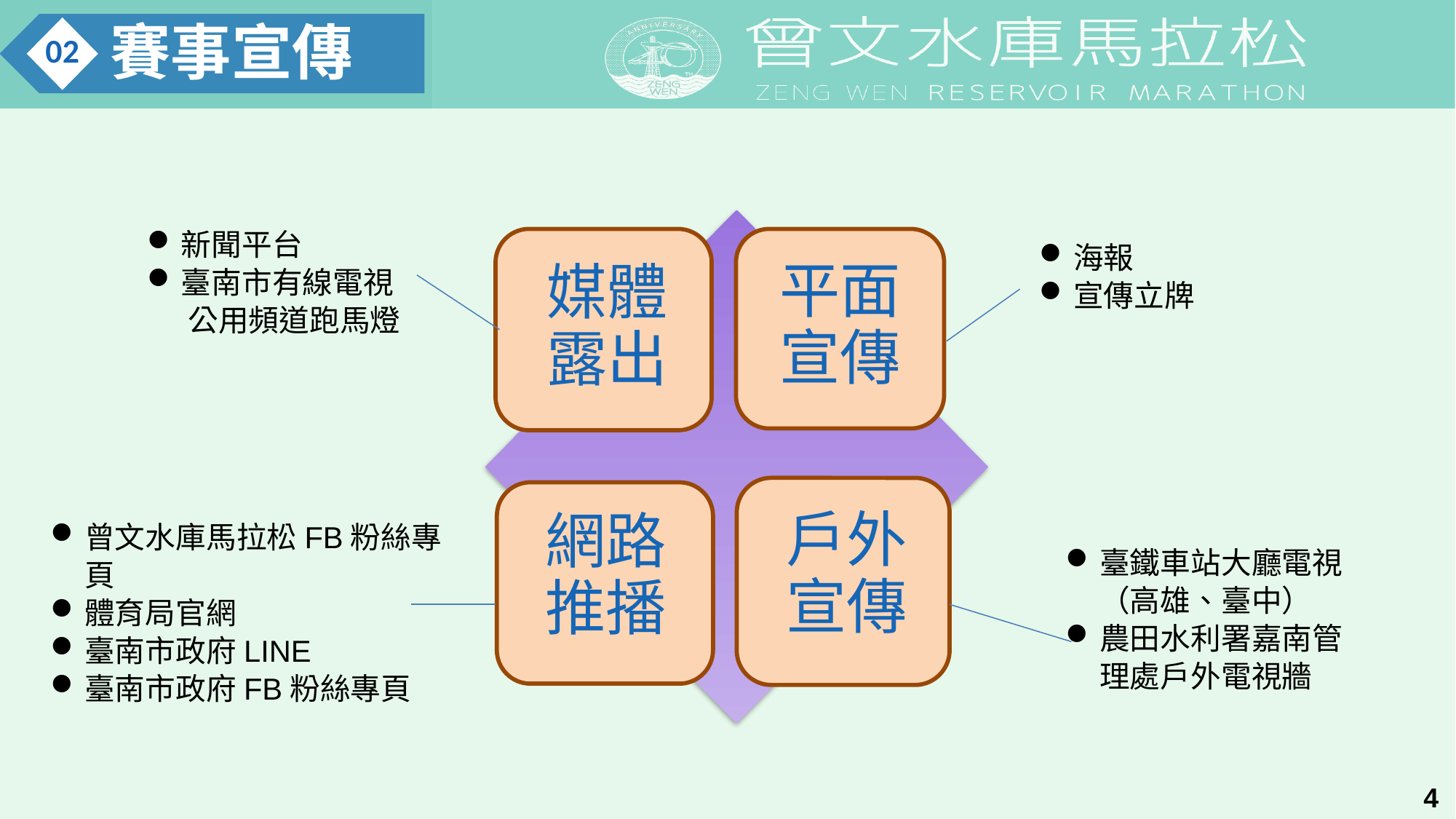

賽事宣傳

02

海報
宣傳立牌

新聞平台
臺南市有線電視
     公用頻道跑馬燈

平面
宣傳
媒體
露出

臺鐵車站大廳電視（高雄、臺中）
農田水利署嘉南管理處戶外電視牆

曾文水庫馬拉松FB粉絲專頁
體育局官網
臺南市政府LINE
臺南市政府FB粉絲專頁

戶外
宣傳
網路
推播
4